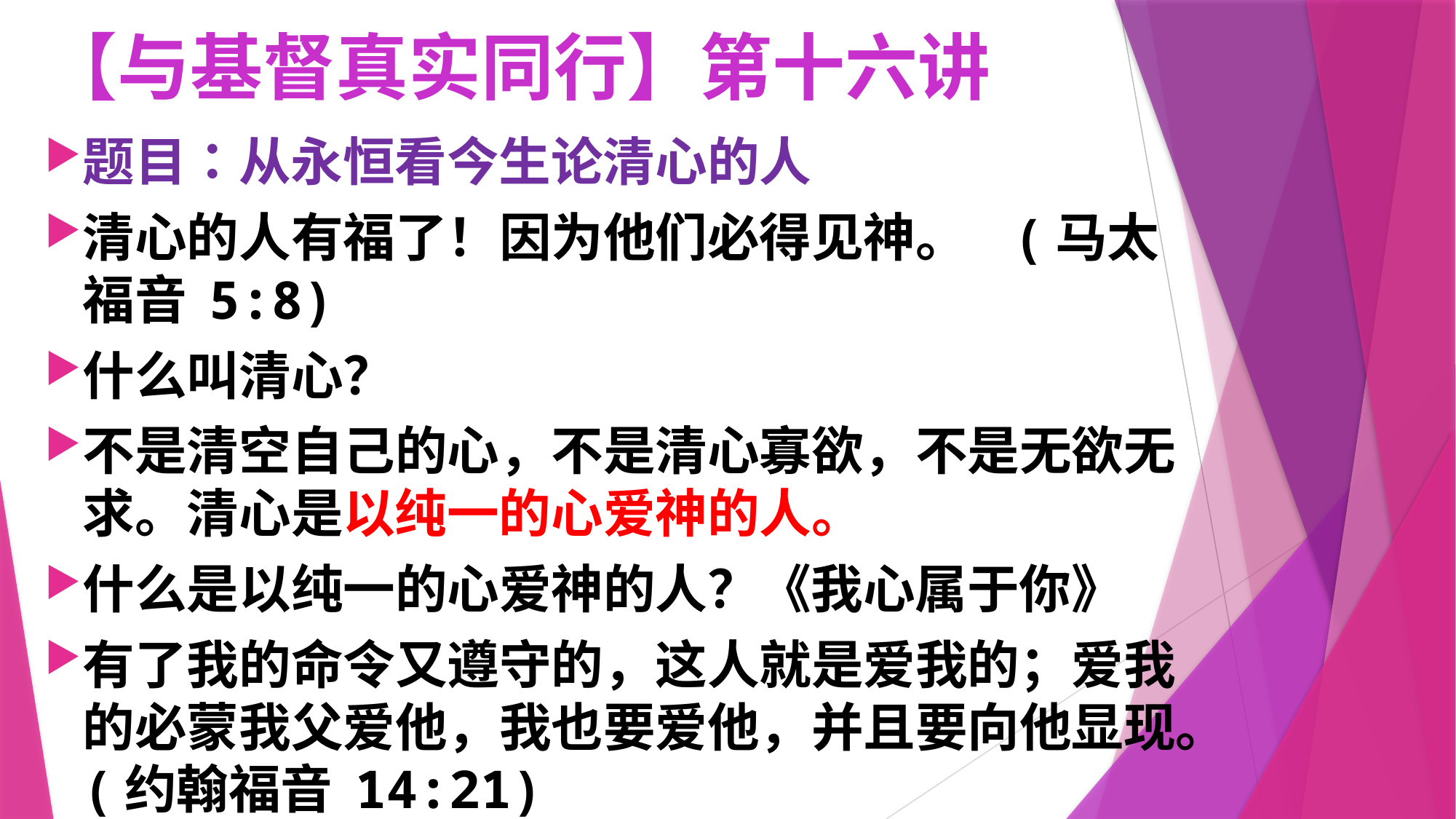

# 【与基督真实同行】第十六讲
题目：从永恒看今生论清心的人
清心的人有福了！因为他们必得见神。   (马太福音 5:8)
什么叫清心？
不是清空自己的心，不是清心寡欲，不是无欲无求。清心是以纯一的心爱神的人。
什么是以纯一的心爱神的人？《我心属于你》
有了我的命令又遵守的，这人就是爱我的；爱我的必蒙我父爱他，我也要爱他，并且要向他显现。(约翰福音 14:21)